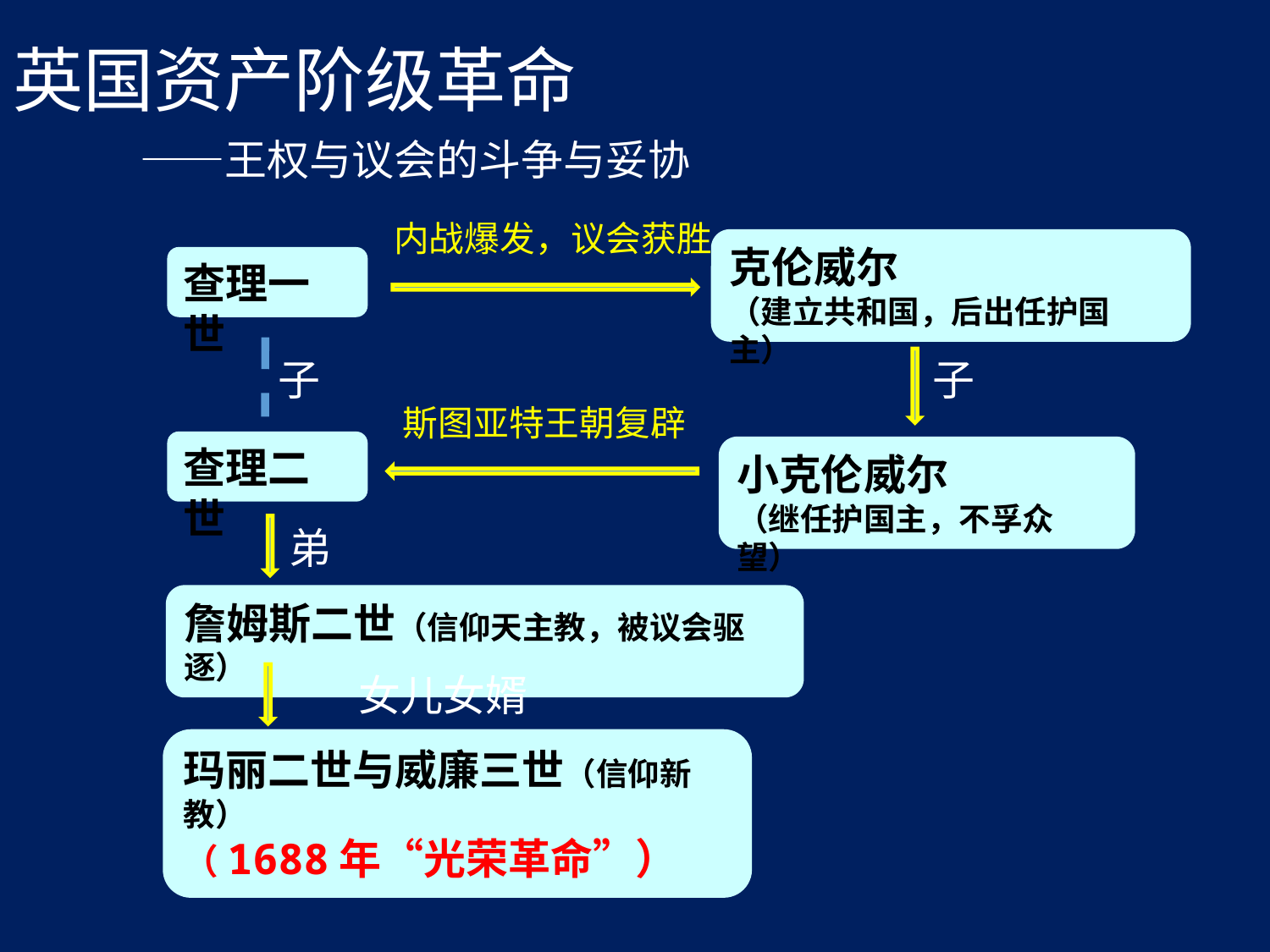

英国资产阶级革命
	——王权与议会的斗争与妥协
内战爆发，议会获胜
克伦威尔
（建立共和国，后出任护国主）
查理一世

子
子

斯图亚特王朝复辟
查理二世
小克伦威尔
（继任护国主，不孚众望）

弟

詹姆斯二世（信仰天主教，被议会驱逐）
女儿女婿

玛丽二世与威廉三世（信仰新教）
（1688年“光荣革命”）